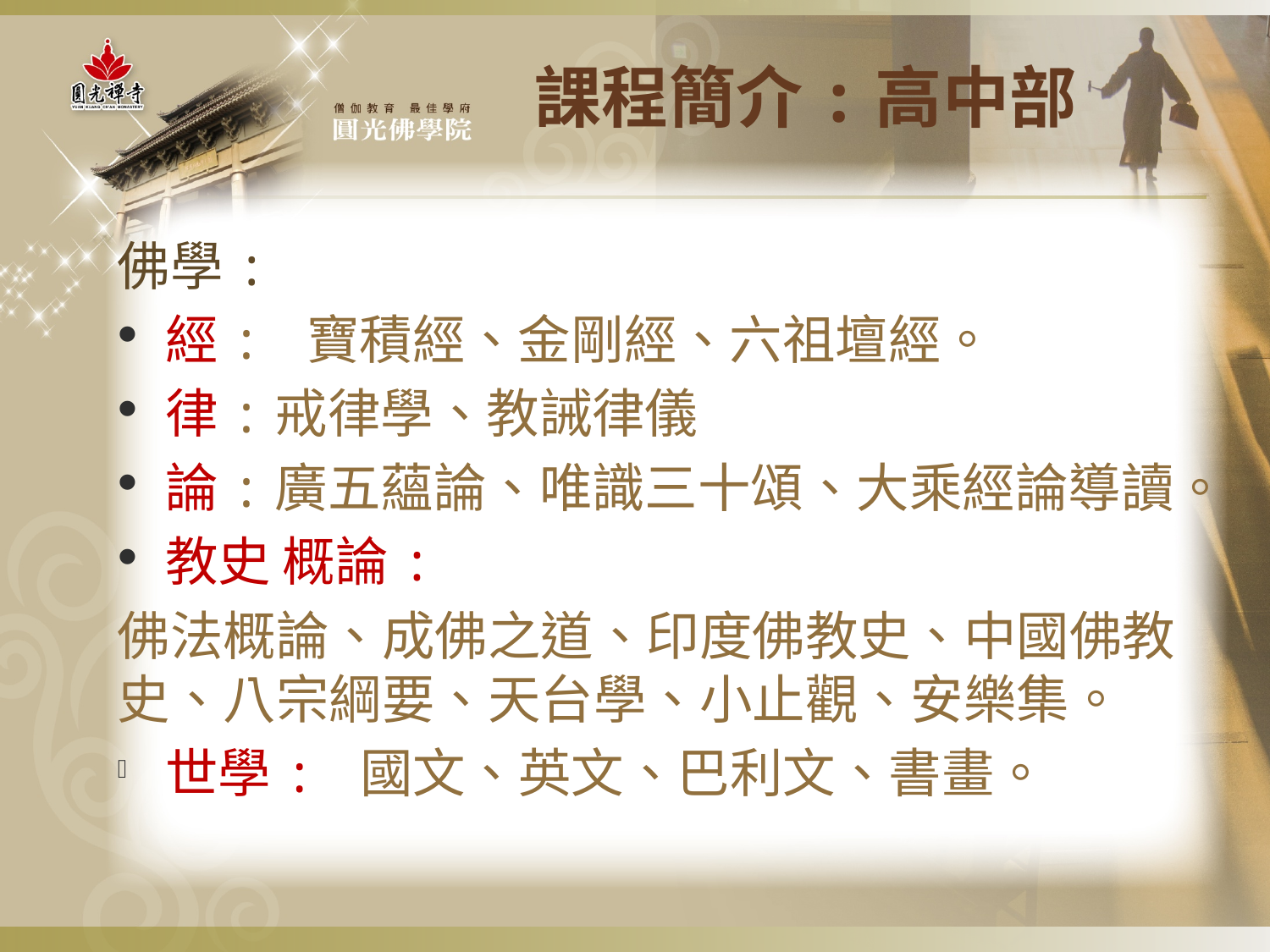

# 課程簡介:高中部
佛學:
經: 寶積經、金剛經、六祖壇經。
律:戒律學、教誡律儀
論:廣五蘊論、唯識三十頌、大乘經論導讀。
教史 概論:
佛法概論、成佛之道、印度佛教史、中國佛教史、八宗綱要、天台學、小止觀、安樂集。
世學: 國文、英文、巴利文、書畫。